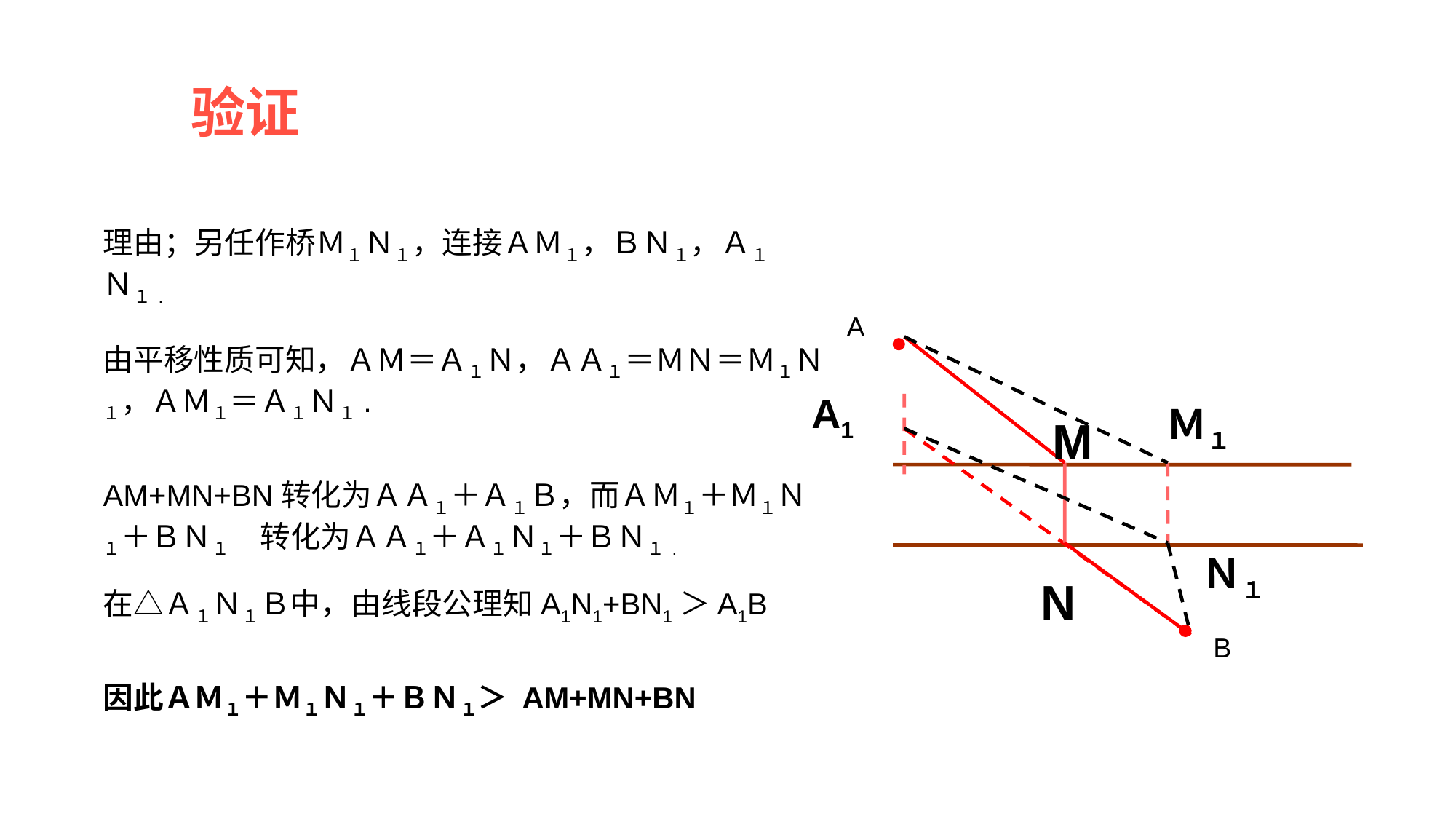

验证
理由；另任作桥Ｍ１Ｎ１，连接ＡＭ１，ＢＮ１，Ａ１Ｎ１.
A

B
由平移性质可知，ＡＭ＝Ａ１Ｎ，ＡＡ１＝ＭＮ＝Ｍ１Ｎ１，ＡＭ１＝Ａ１Ｎ１.

A1

Ｍ１
M

AM+MN+BN转化为ＡＡ１＋Ａ１Ｂ，而ＡＭ１＋Ｍ１Ｎ１＋ＢＮ１　转化为ＡＡ１＋Ａ１Ｎ１＋ＢＮ１.

Ｎ１
N
在△Ａ１Ｎ１Ｂ中，由线段公理知A1N1+BN1＞A1B
因此ＡＭ１＋Ｍ１Ｎ１＋ＢＮ１＞ AM+MN+BN